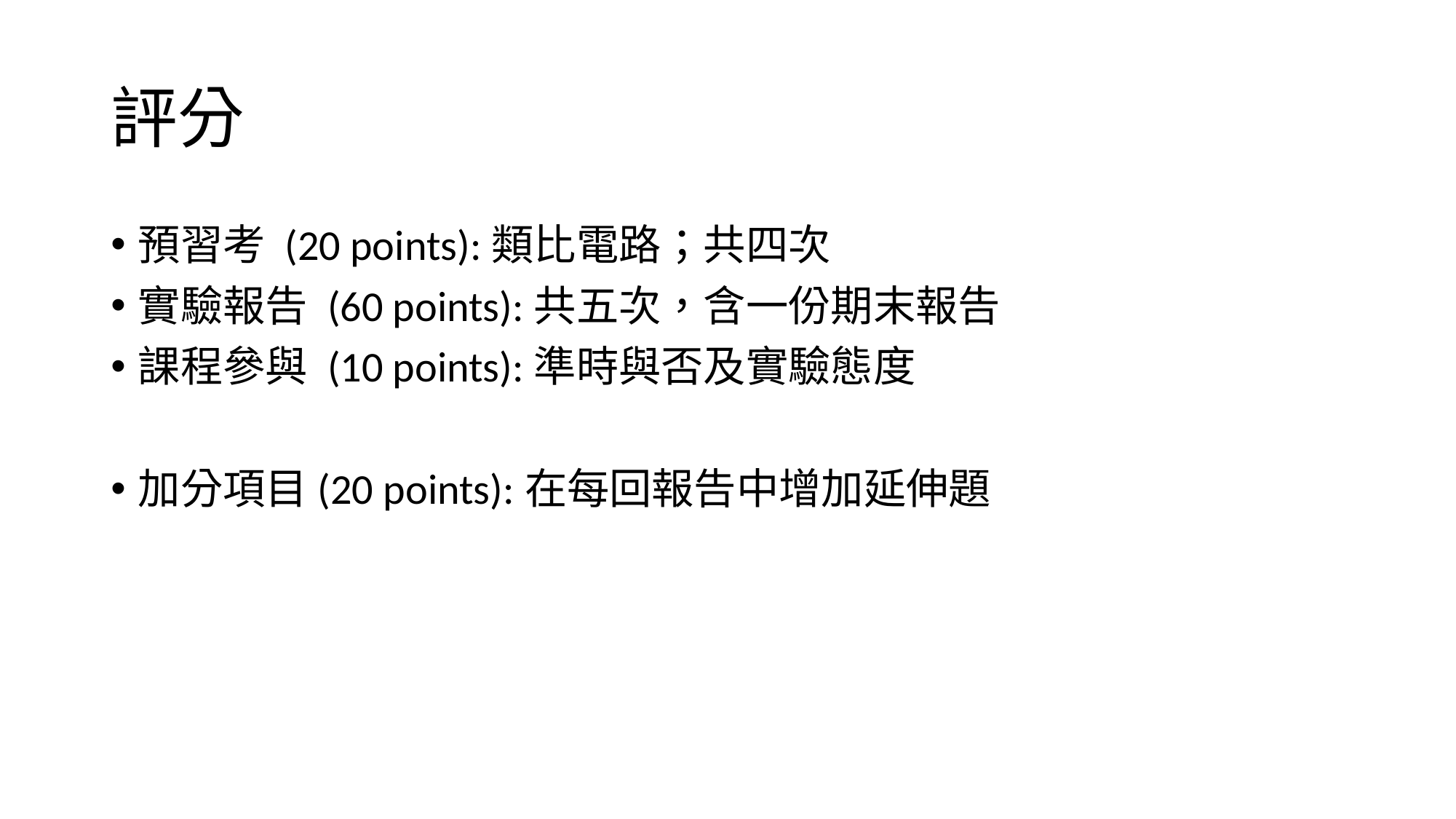

# 評分
預習考 (20 points):類比電路；共四次
實驗報告 (60 points):共五次，含一份期末報告
課程參與 (10 points):準時與否及實驗態度

加分項目(20 points):在每回報告中增加延伸題